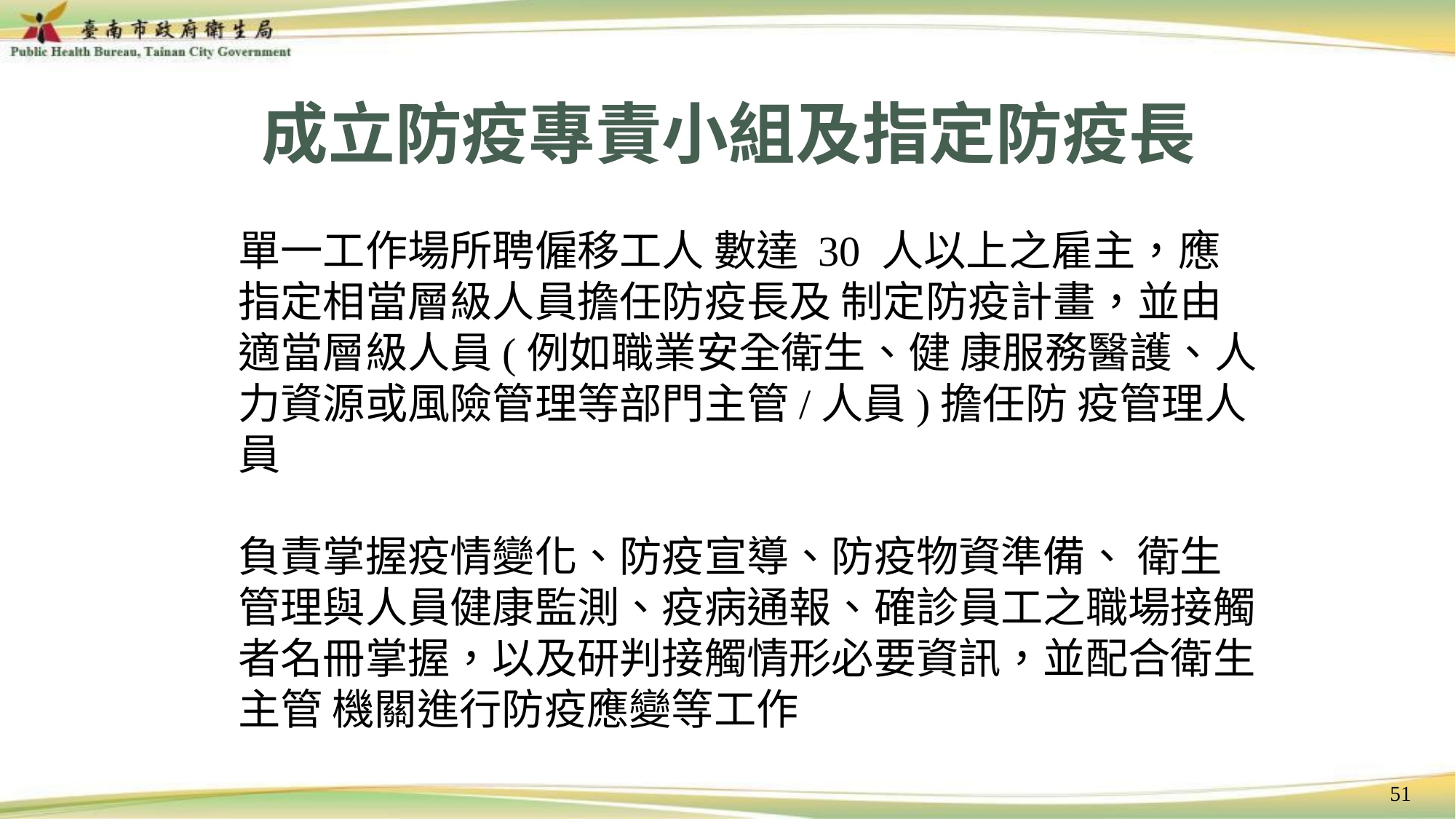

# 成立防疫專責小組及指定防疫長
單一工作場所聘僱移工人 數達 30 人以上之雇主，應指定相當層級人員擔任防疫長及 制定防疫計畫，並由適當層級人員(例如職業安全衛生、健 康服務醫護、人力資源或風險管理等部門主管/人員)擔任防 疫管理人員

負責掌握疫情變化、防疫宣導、防疫物資準備、 衛生管理與人員健康監測、疫病通報、確診員工之職場接觸 者名冊掌握，以及研判接觸情形必要資訊，並配合衛生主管 機關進行防疫應變等工作
51